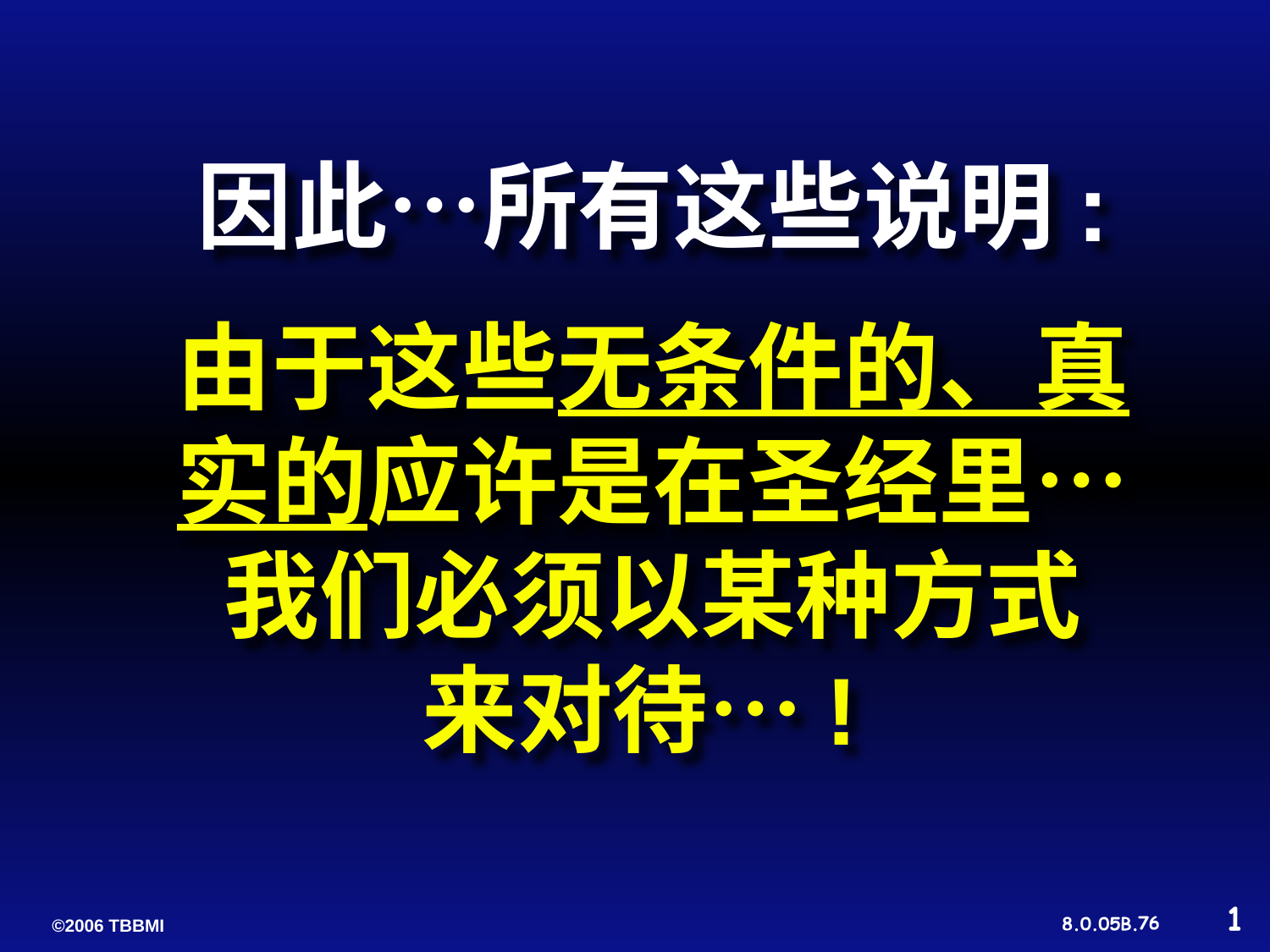

因此…所有这些说明:
由于这些无条件的、真实的应许是在圣经里…我们必须以某种方式
来对待…!

1

76